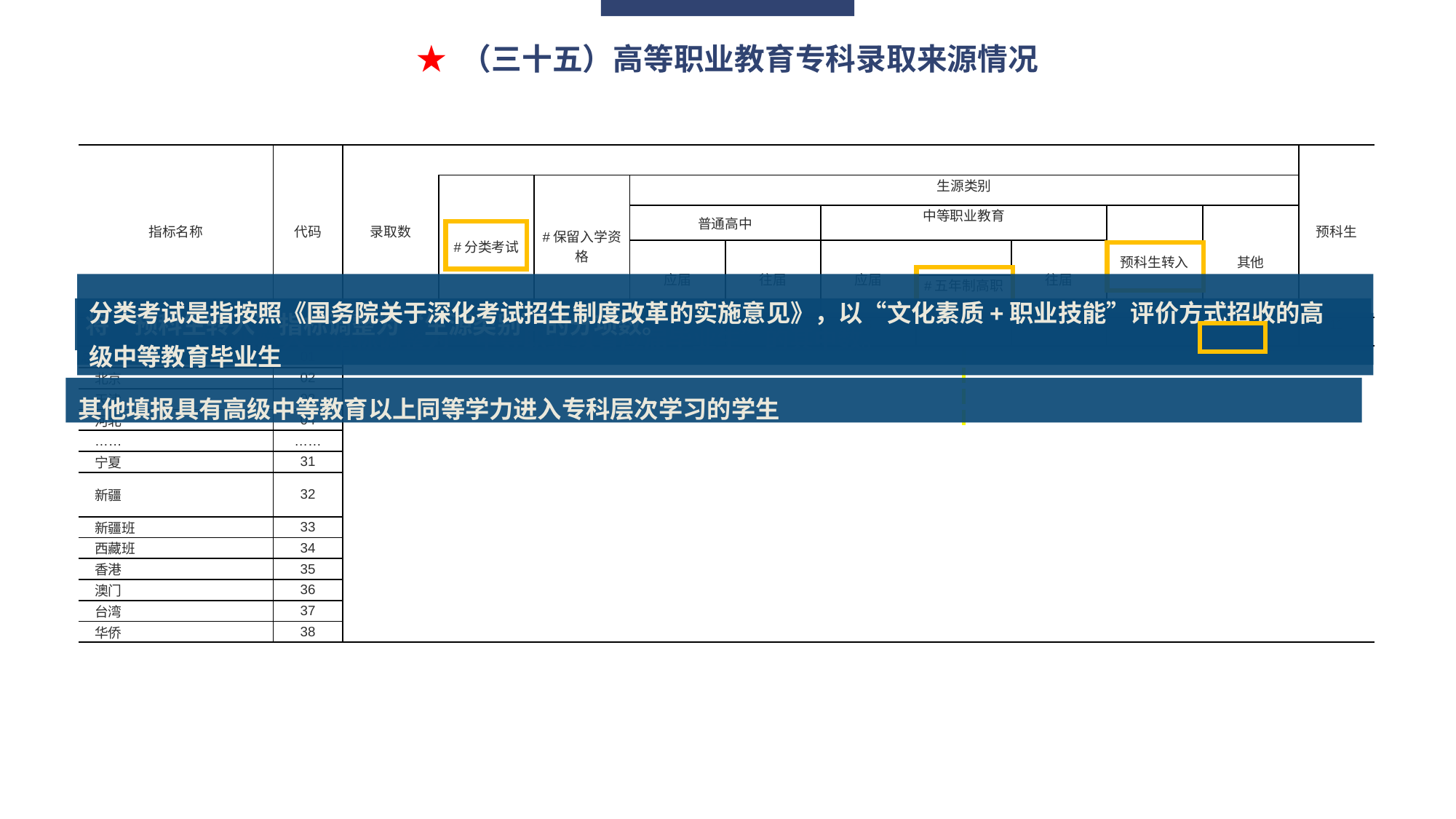

★ （三十五）高等职业教育专科录取来源情况
| 指标名称 | 代码 | 录取数 |  |  |  |  |  |  |  |  |  | 预科生 |
| --- | --- | --- | --- | --- | --- | --- | --- | --- | --- | --- | --- | --- |
|  |  |  | #分类考试 | #保留入学资格 | 生源类别 |  |  |  |  |  |  |  |
|  |  |  |  |  | 普通高中 |  | 中等职业教育 |  |  | 预科生转入 | 其他 |  |
|  |  |  |  |  | 应届 | 往届 | 应届 |  | 往届 |  |  |  |
|  |  |  |  |  |  |  |  | #五年制高职转入 |  |  |  |  |
| 甲 | 乙 | 1 | 2 | 3 | 4 | 5 | 6 | 7 | 8 | 9 | 10 | 11 |
| 总计 | 01 |  |  |  |  |  |  |  |  |  |  |  |
| 北京 | 02 |  |  |  |  |  |  |  |  |  |  |  |
| 天津 | 03 |  |  |  |  |  |  |  |  |  |  |  |
| 河北 | 04 |  |  |  |  |  |  |  |  |  |  |  |
| …… | …… |  |  |  |  |  |  |  |  |  |  |  |
| 宁夏 | 31 |  |  |  |  |  |  |  |  |  |  |  |
| 新疆 | 32 |  |  |  |  |  |  |  |  |  |  |  |
| 新疆班 | 33 |  |  |  |  |  |  |  |  |  |  |  |
| 西藏班 | 34 |  |  |  |  |  |  |  |  |  |  |  |
| 香港 | 35 |  |  |  |  |  |  |  |  |  |  |  |
| 澳门 | 36 |  |  |  |  |  |  |  |  |  |  |  |
| 台湾 | 37 |  |  |  |  |  |  |  |  |  |  |  |
| 华侨 | 38 |  |  |  |  |  |  |  |  |  |  |  |

分类考试是指按照《国务院关于深化考试招生制度改革的实施意见》，以“文化素质+职业技能”评价方式招收的高级中等教育毕业生

将“预科生转入”指标调整为“生源类别”的分项数。

将“五年制高职转入”指标调整为“中等职业教育应届毕业生”的其中数。

其他填报具有高级中等教育以上同等学力进入专科层次学习的学生